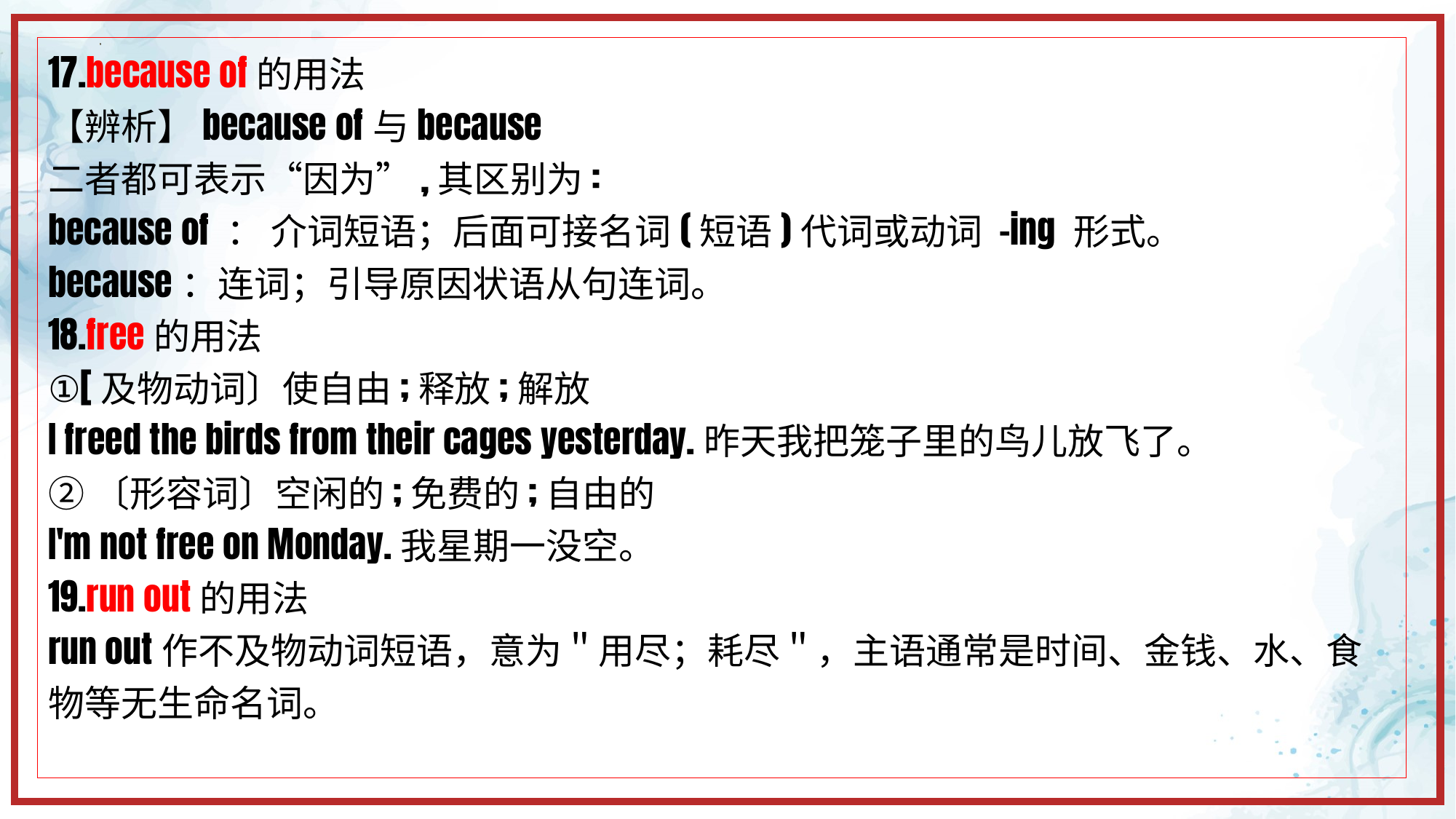

17.because of的用法
【辨析】because of与because
二者都可表示“因为”,其区别为:
because of ： 介词短语；后面可接名词(短语)代词或动词 -ing 形式。
because：连词；引导原因状语从句连词。
18.free的用法
①[及物动词〕使自由;释放;解放
I freed the birds from their cages yesterday.昨天我把笼子里的鸟儿放飞了。
②〔形容词〕空闲的;免费的;自由的
I'm not free on Monday.我星期一没空。
19.run out的用法
run out作不及物动词短语，意为＂用尽；耗尽＂，主语通常是时间、金钱、水、食物等无生命名词。